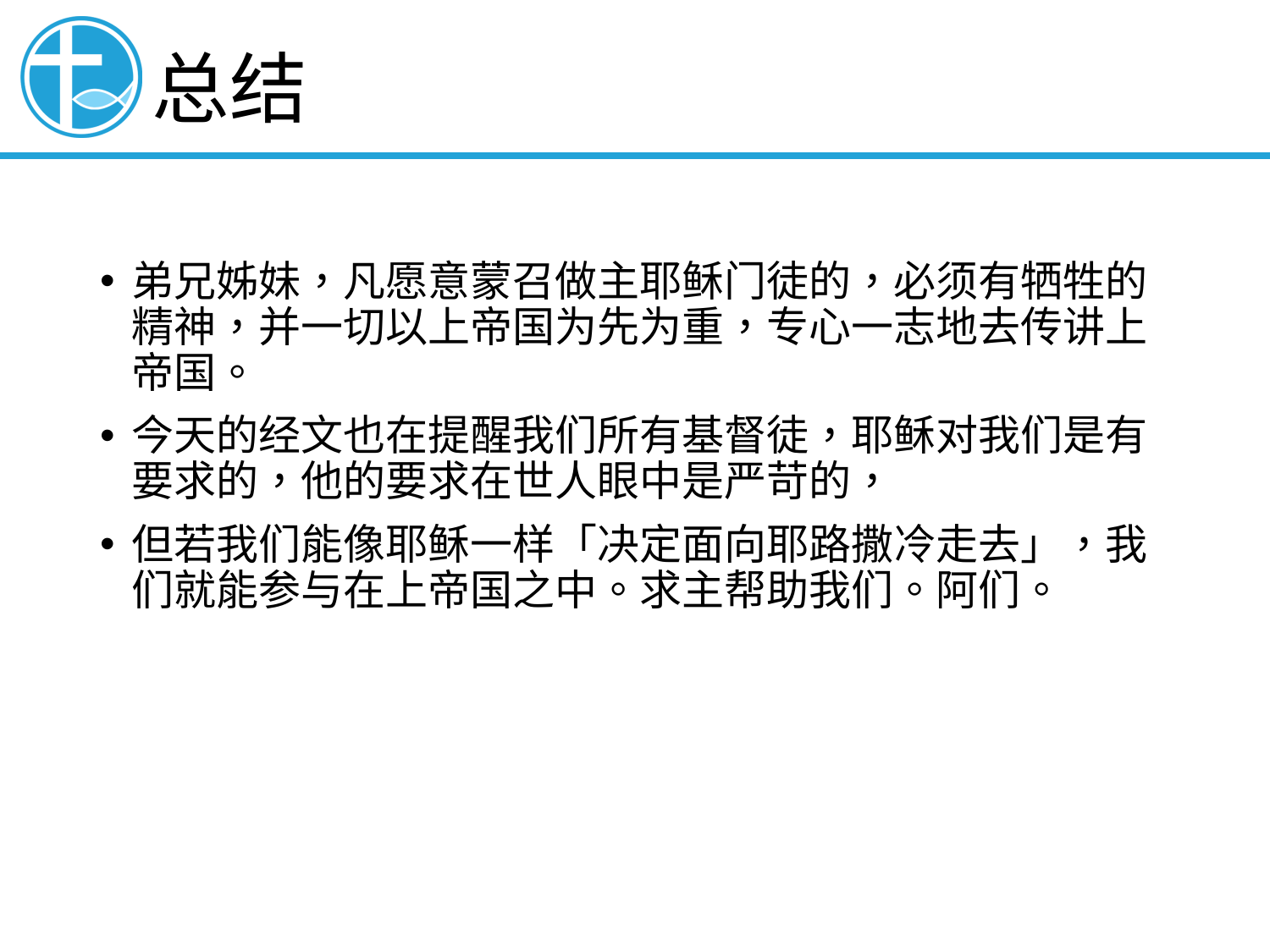

# 总结
弟兄姊妹，凡愿意蒙召做主耶稣门徒的，必须有牺牲的精神，并一切以上帝国为先为重，专心一志地去传讲上帝国。
今天的经文也在提醒我们所有基督徒，耶稣对我们是有要求的，他的要求在世人眼中是严苛的，
但若我们能像耶稣一样「决定面向耶路撒冷走去」，我们就能参与在上帝国之中。求主帮助我们。阿们。